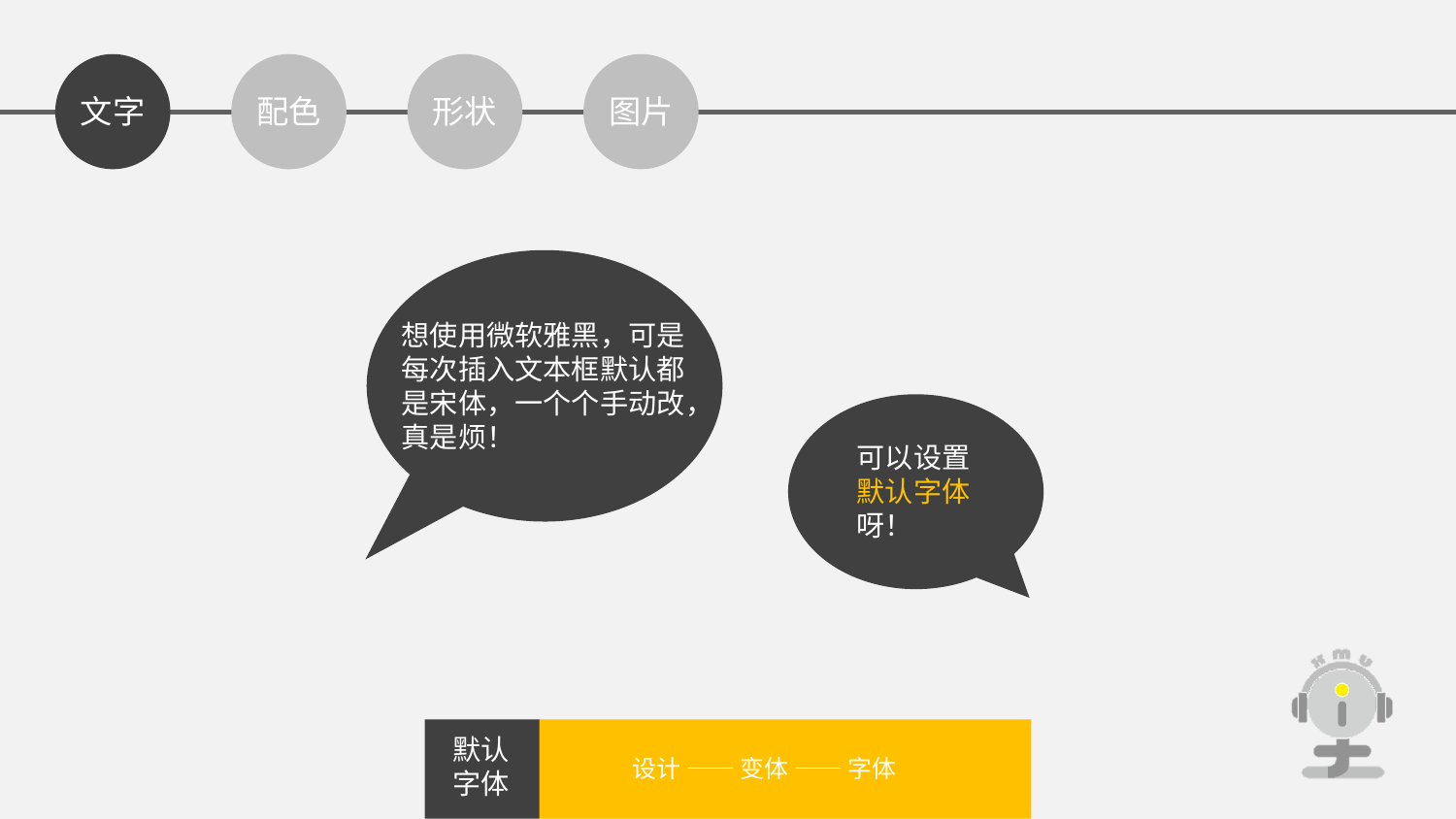

文字
配色
形状
图片

想使用微软雅黑，可是每次插入文本框默认都是宋体，一个个手动改，真是烦！

可以设置
默认字体
呀！

默认字体
设计 —— 变体 —— 字体